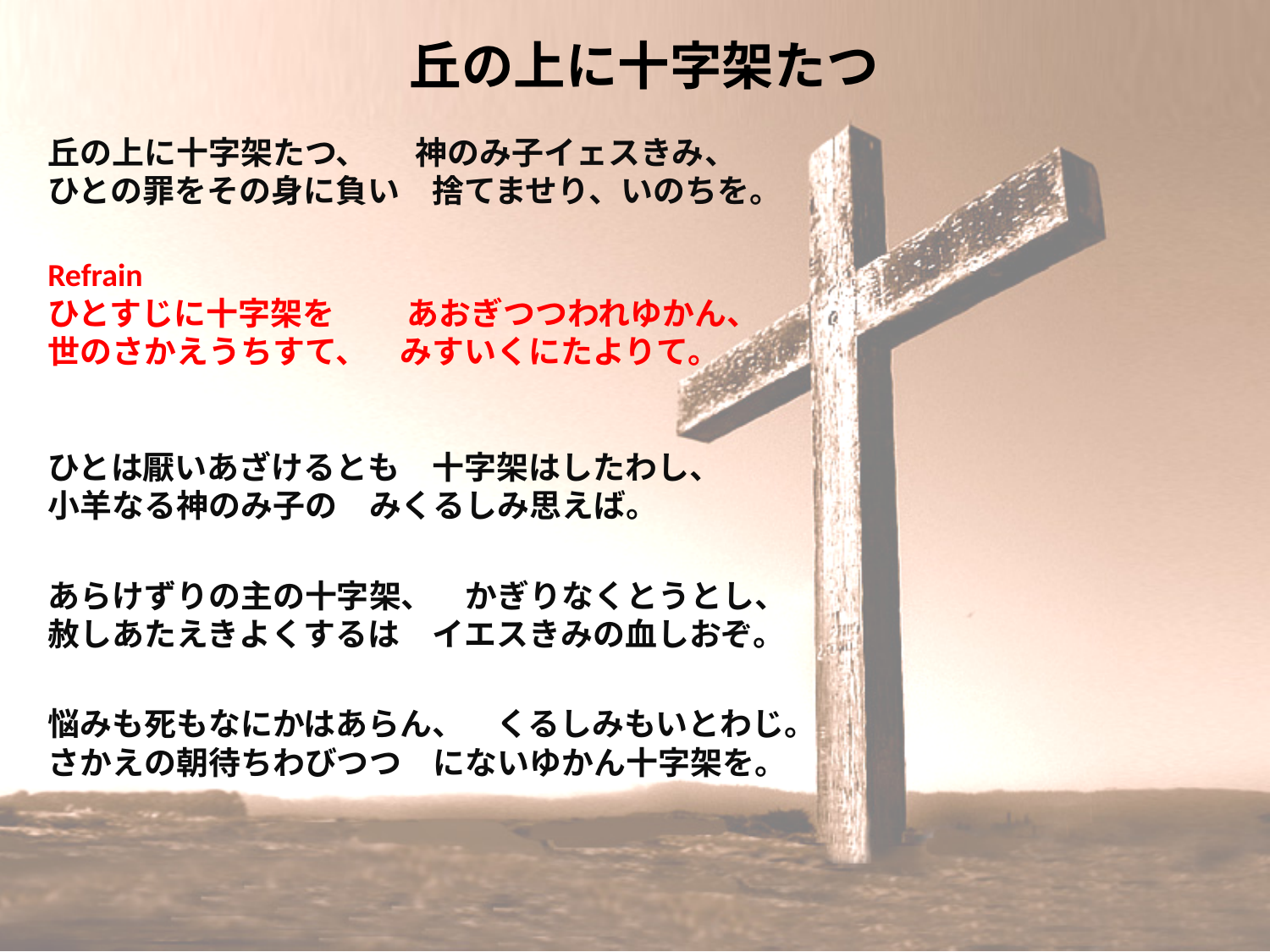

# 丘の上に十字架たつ
丘の上に十字架たつ、　  神のみ子イェスきみ、
ひとの罪をその身に負い　捨てませり、いのちを。
Refrain
ひとすじに十字架を　 　あおぎつつわれゆかん、
世のさかえうちすて、　みすいくにたよりて。
ひとは厭いあざけるとも　十字架はしたわし、
小羊なる神のみ子の　みくるしみ思えば。

あらけずりの主の十字架、　かぎりなくとうとし、
赦しあたえきよくするは　イエスきみの血しおぞ。

悩みも死もなにかはあらん、　くるしみもいとわじ。
さかえの朝待ちわびつつ　にないゆかん十字架を。